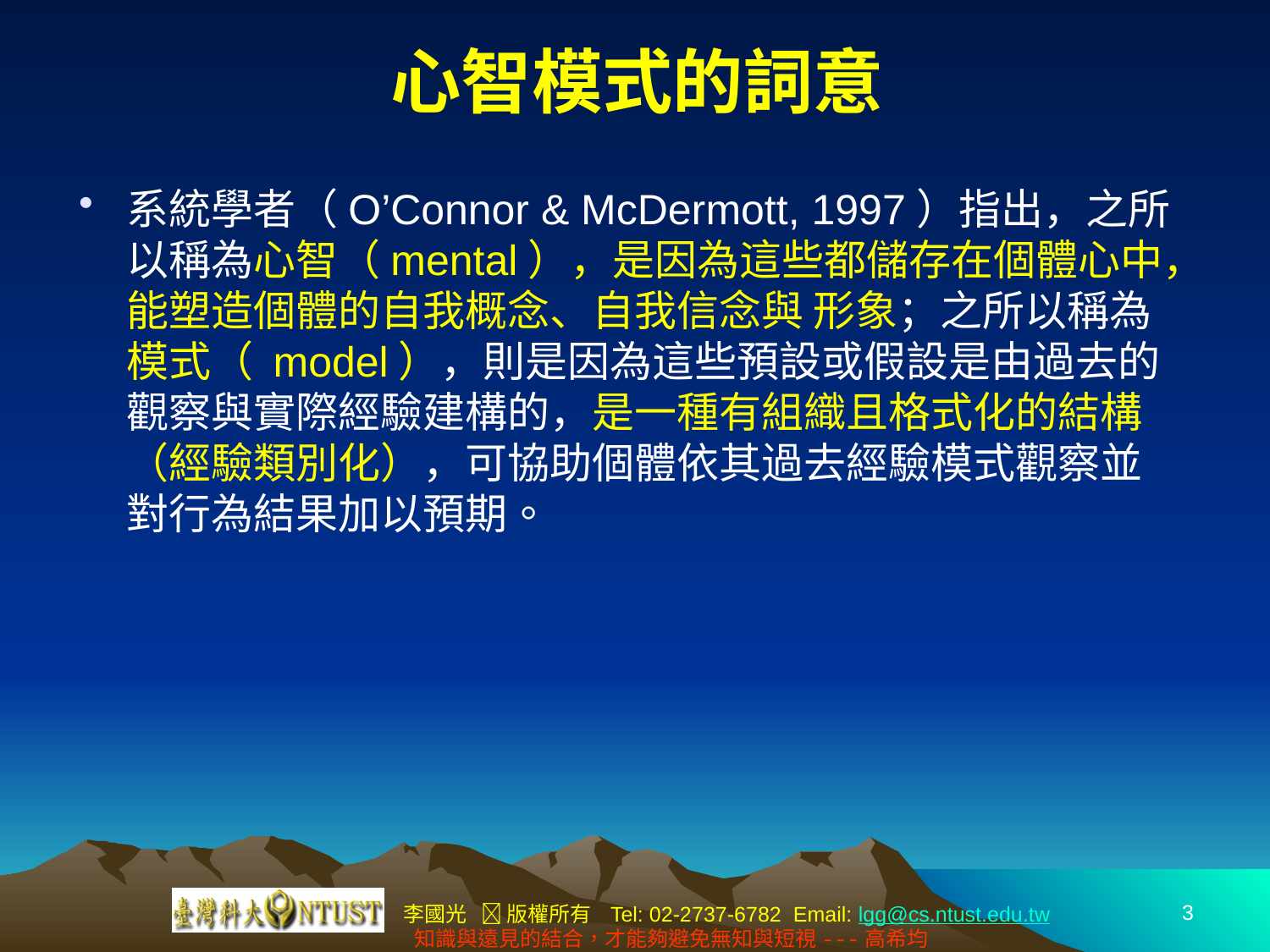

# 心智模式的詞意
系統學者（O’Connor & McDermott, 1997）指出，之所以稱為心智（mental），是因為這些都儲存在個體心中，能塑造個體的自我概念、自我信念與 形象；之所以稱為模式（ model），則是因為這些預設或假設是由過去的觀察與實際經驗建構的，是一種有組織且格式化的結構（經驗類別化），可協助個體依其過去經驗模式觀察並對行為結果加以預期。
3